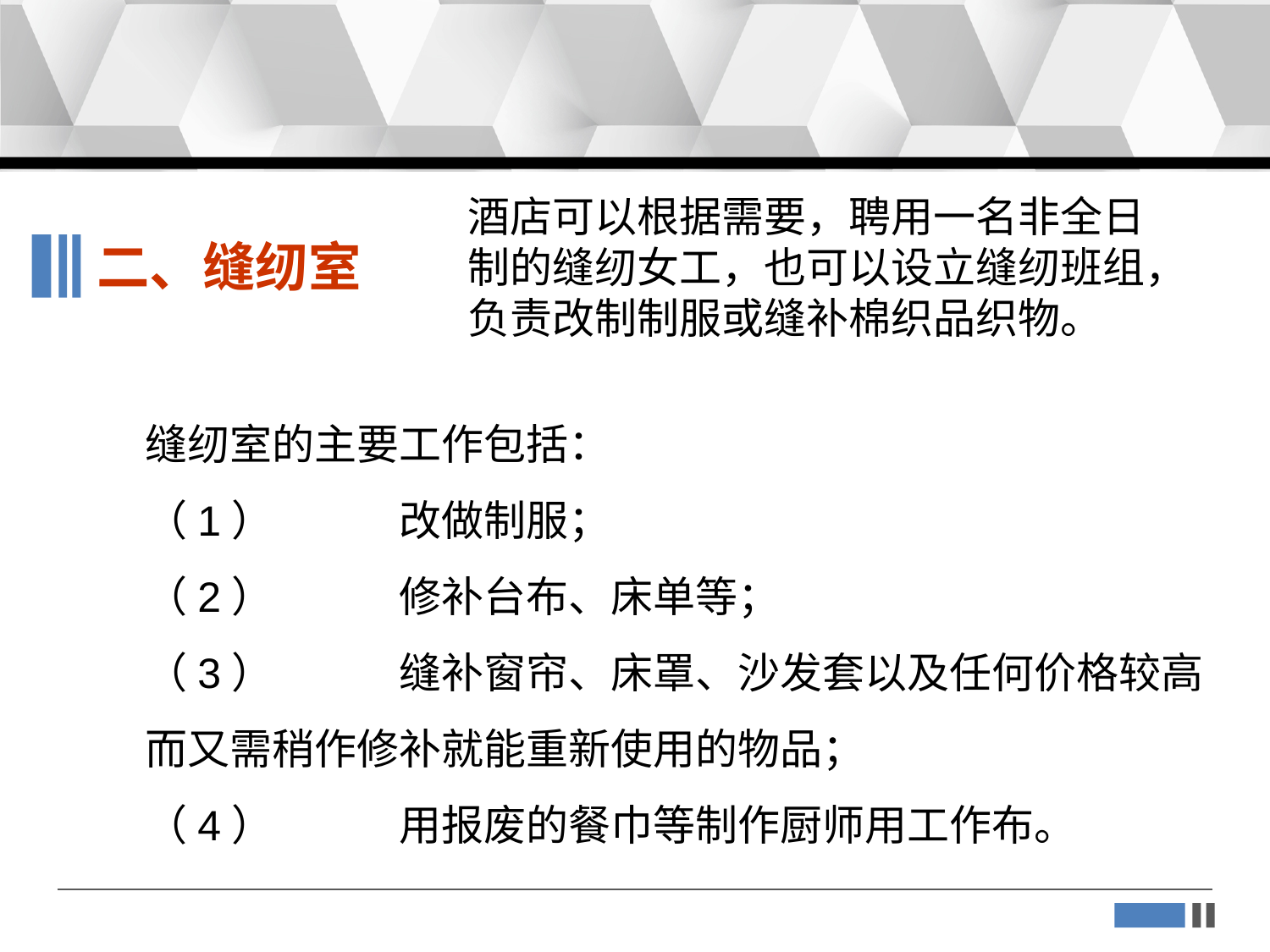

酒店可以根据需要，聘用一名非全日制的缝纫女工，也可以设立缝纫班组，负责改制制服或缝补棉织品织物。
二、缝纫室

缝纫室的主要工作包括：
（1）	改做制服；
（2）	修补台布、床单等；
（3）	缝补窗帘、床罩、沙发套以及任何价格较高而又需稍作修补就能重新使用的物品；
（4）	用报废的餐巾等制作厨师用工作布。